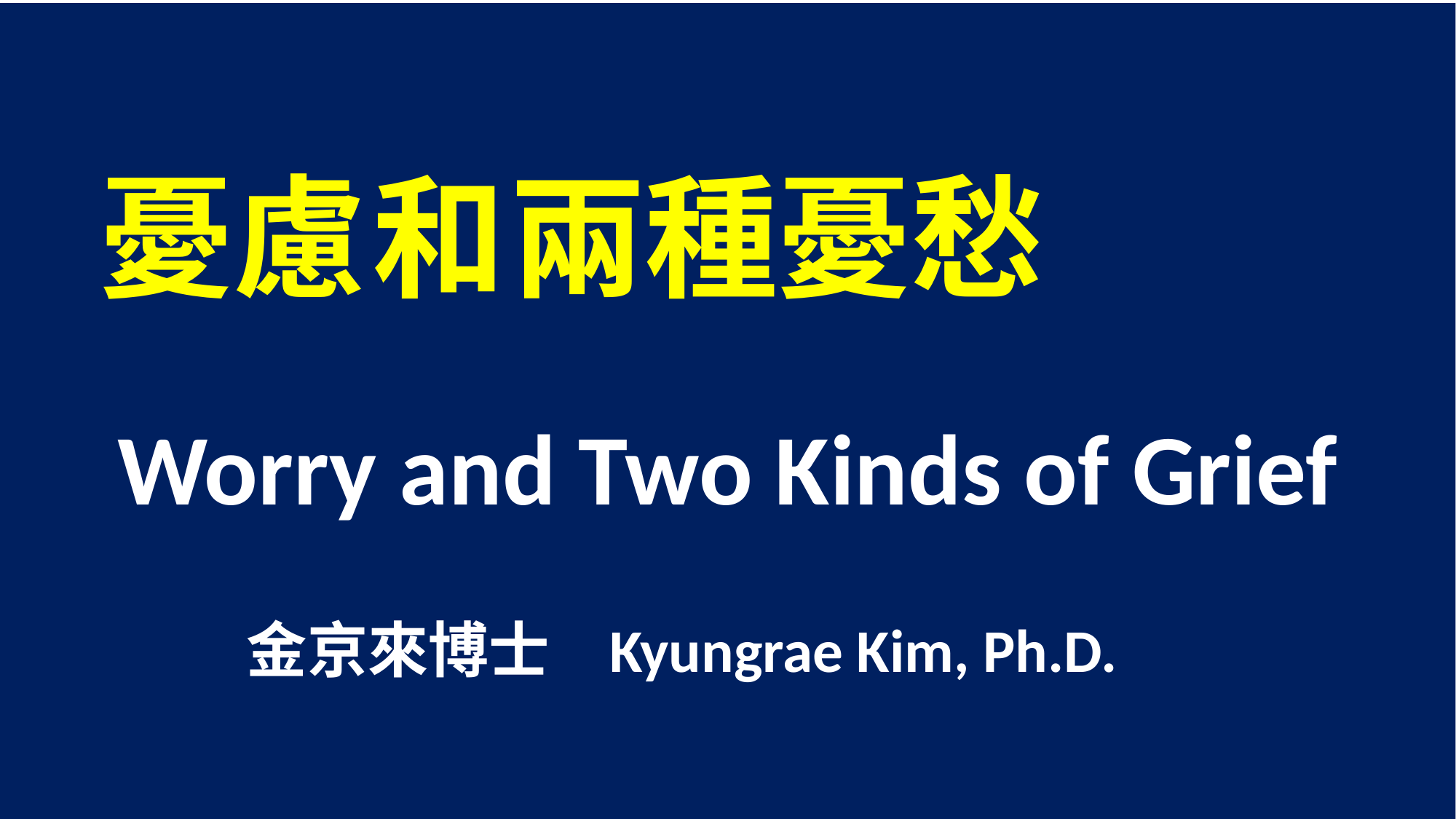

憂慮 和 兩種憂愁

Worry and Two Kinds of Grief

                金京來博士   Kyungrae Kim, Ph.D.